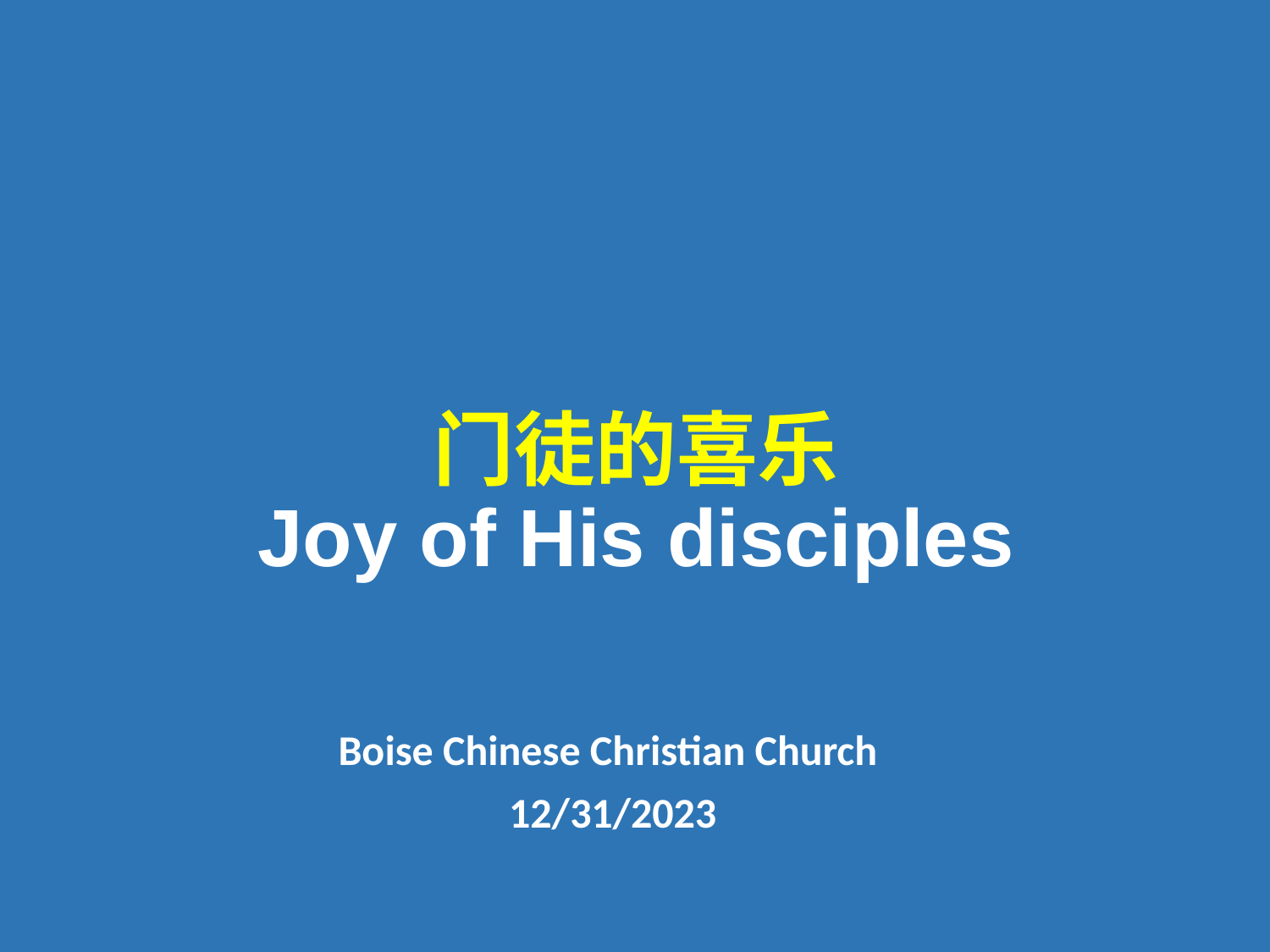

# 门徒的喜乐 Joy of His disciples
Boise Chinese Christian Church
12/31/2023